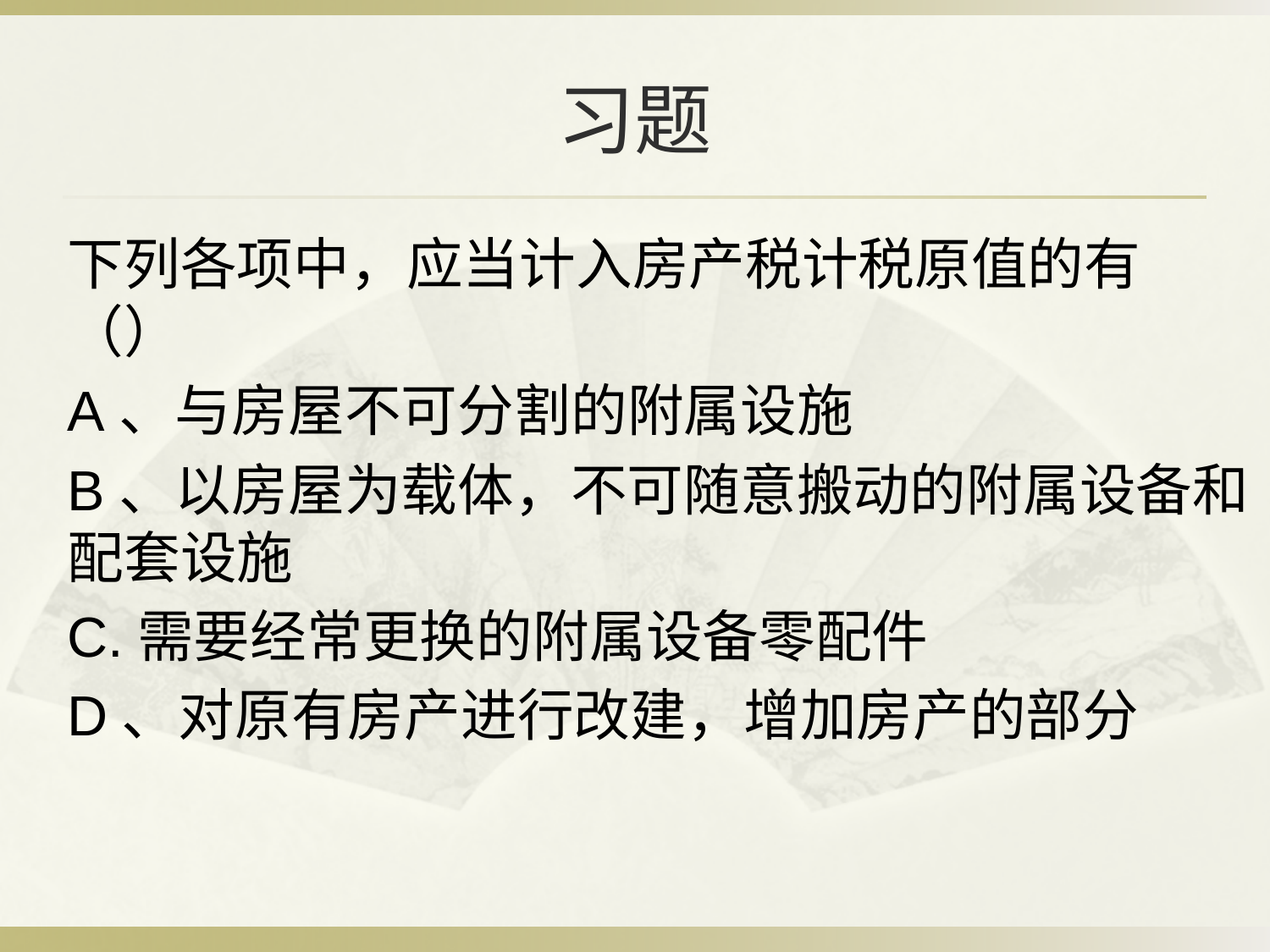

# 习题
下列各项中，应当计入房产税计税原值的有（）
A、与房屋不可分割的附属设施
B、以房屋为载体，不可随意搬动的附属设备和配套设施
C.需要经常更换的附属设备零配件
D、对原有房产进行改建，增加房产的部分